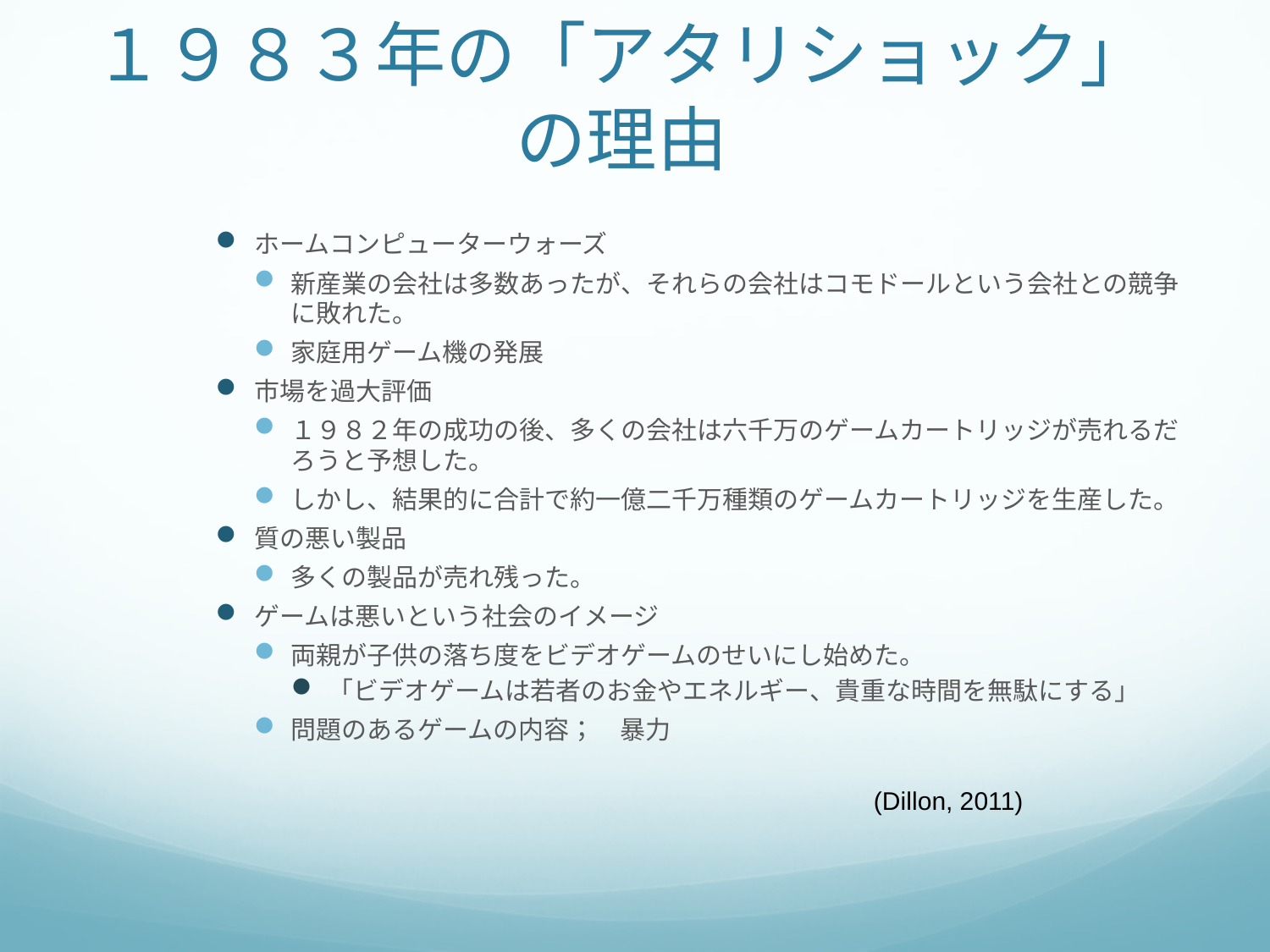

# １９８３年の「アタリショック」の理由
ホームコンピューターウォーズ
新産業の会社は多数あったが、それらの会社はコモドールという会社との競争に敗れた。
家庭用ゲーム機の発展
市場を過大評価
１９８２年の成功の後、多くの会社は六千万のゲームカートリッジが売れるだろうと予想した。
しかし、結果的に合計で約一億二千万種類のゲームカートリッジを生産した。
質の悪い製品
多くの製品が売れ残った。
ゲームは悪いという社会のイメージ
両親が子供の落ち度をビデオゲームのせいにし始めた。
「ビデオゲームは若者のお金やエネルギー、貴重な時間を無駄にする」
問題のあるゲームの内容；　暴力

					(Dillon, 2011)